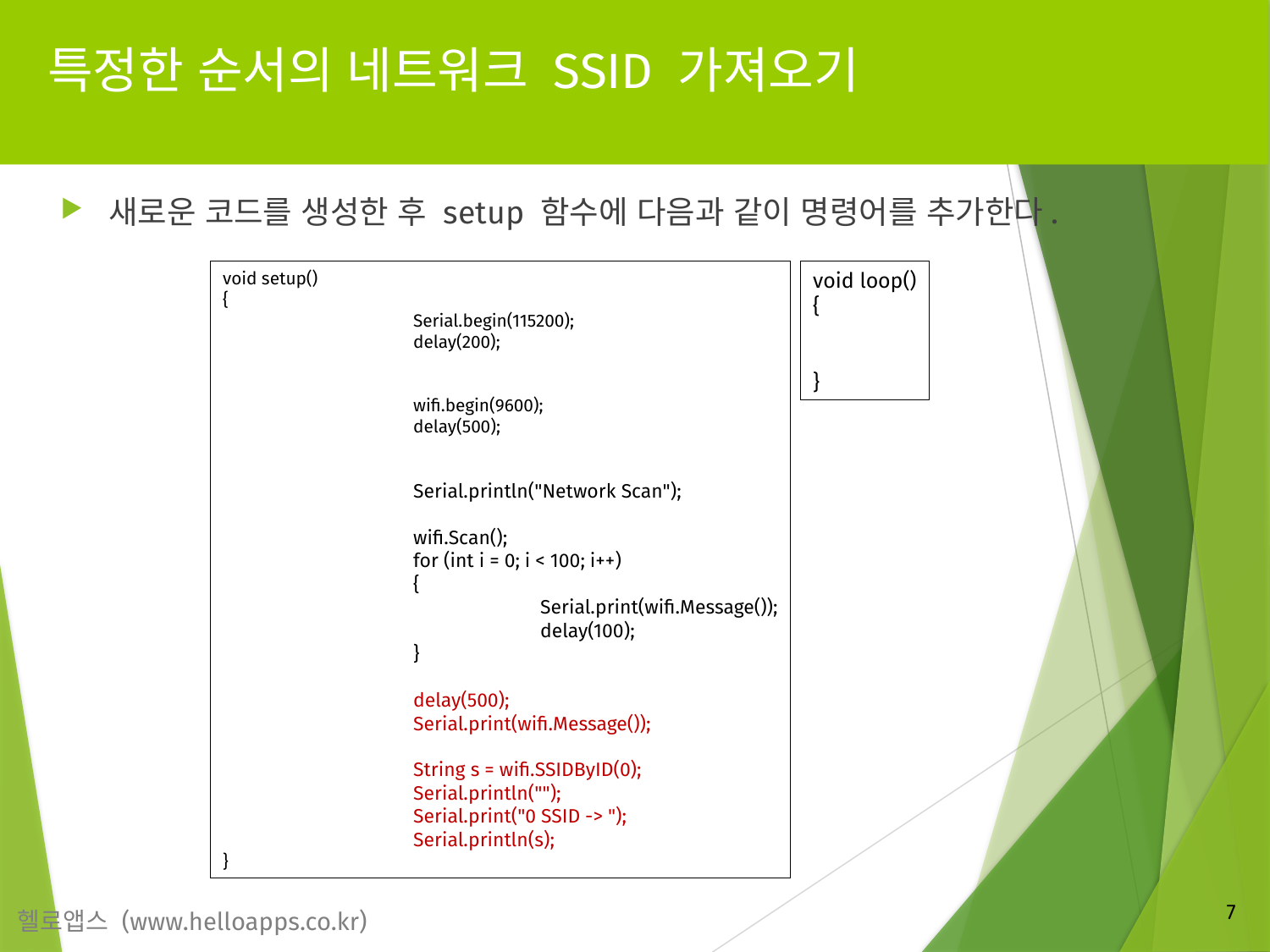

# 특정한 순서의 네트워크 SSID 가져오기
새로운 코드를 생성한 후 setup 함수에 다음과 같이 명령어를 추가한다.
void setup()
{
	Serial.begin(115200);
	delay(200);

	wifi.begin(9600);
	delay(500);

	Serial.println("Network Scan");

	wifi.Scan();
	for (int i = 0; i < 100; i++)
	{
		Serial.print(wifi.Message());
		delay(100);
	}

	delay(500);
	Serial.print(wifi.Message());

	String s = wifi.SSIDByID(0);
	Serial.println("");
	Serial.print("0 SSID -> ");
	Serial.println(s);
}
void loop()
{

}
7